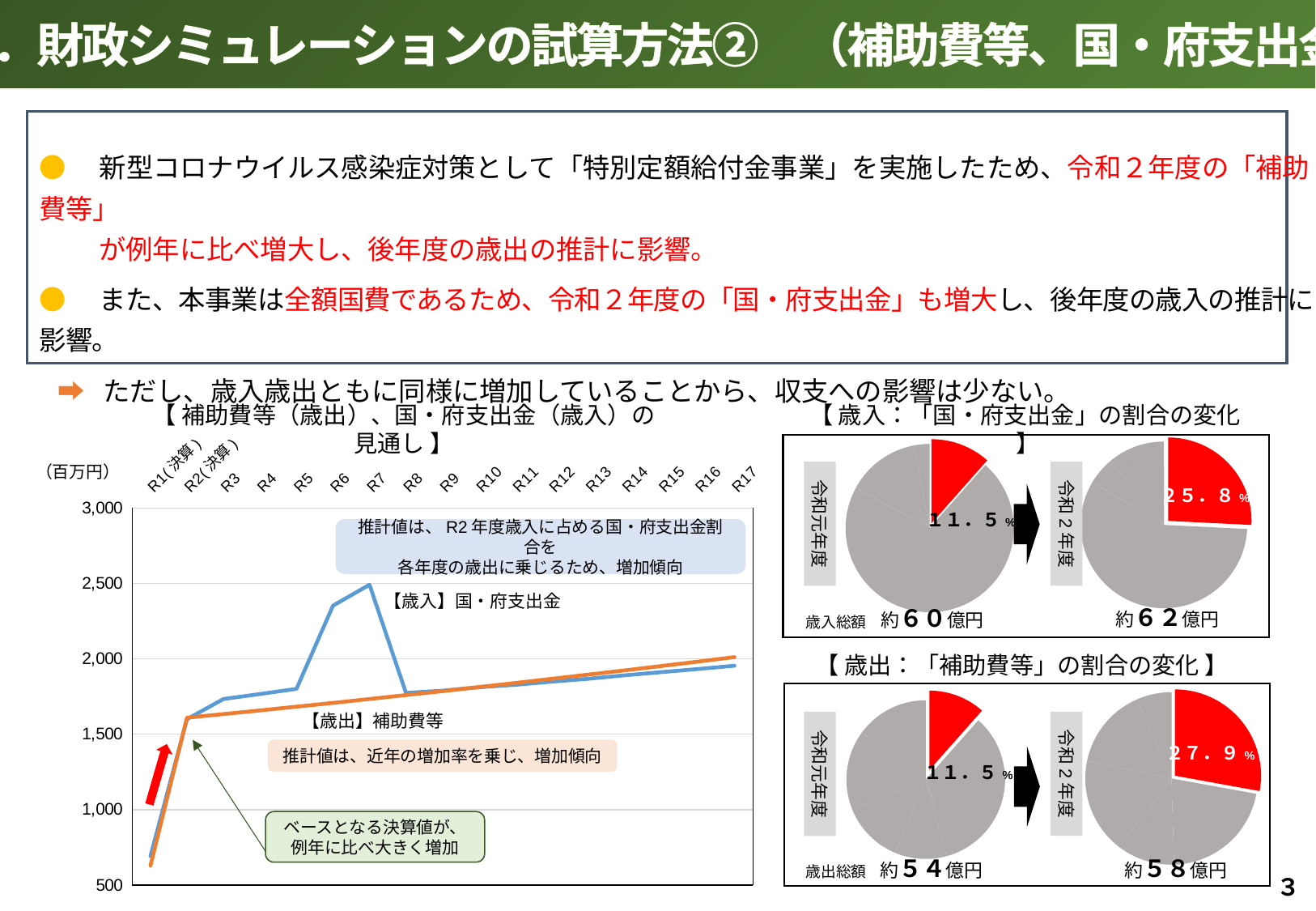

２．財政シミュレーションの試算方法②　（補助費等、国・府支出金）

●　新型コロナウイルス感染症対策として「特別定額給付金事業」を実施したため、令和２年度の「補助費等」
　　 が例年に比べ増大し、後年度の歳出の推計に影響。
●　また、本事業は全額国費であるため、令和２年度の「国・府支出金」も増大し、後年度の歳入の推計に影響。
   ➡  ただし、歳入歳出ともに同様に増加していることから、収支への影響は少ない。
【 歳入：「国・府支出金」の割合の変化 】
【 補助費等（歳出）、国・府支出金（歳入）の見通し 】

### Chart

| Category |  |  |
|---|---|---|
| R1(決算) | 691.0 | 628.0 |
| R2(決算) | 1599.0 | 1609.0 |
| R3 | 1733.0 | 1633.0 |
| R4 | 1766.0 | 1657.0 |
| R5 | 1800.0 | 1682.0 |
| R6 | 2352.0 | 1707.0 |
| R7 | 2491.0 | 1733.0 |
| R8 | 1773.0 | 1759.0 |
| R9 | 1788.0 | 1785.0 |
| R10 | 1811.0 | 1812.0 |
| R11 | 1827.0 | 1839.0 |
| R12 | 1848.0 | 1867.0 |
| R13 | 1867.0 | 1895.0 |
| R14 | 1890.0 | 1923.0 |
| R15 | 1911.0 | 1952.0 |
| R16 | 1932.0 | 1981.0 |
| R17 | 1954.0 | 2011.0 |

### Chart

| Category |  |
|---|---|
| 国・府支出金 | 0.2579032258064516 |
| 町税 | 0.5769354838709677 |
| 地方交付税（臨財債含む） | 0.0011290322580645162 |
| 交付金・地方譲与税等 | 0.05241935483870968 |
| 町債 | 0.0 |
| 諸収入 | 0.02209677419354839 |
| 前年度繰越金 | 0.08919354838709677 |
| 基金取崩し（特定目的基金） | 0.0 |
| 基金取崩し（財政調整基金） | 0.0003225806451612903 |

### Chart

| Category |  |
|---|---|
| 国・府支出金 | 0.11530118471550142 |
| 町税 | 0.7129984982479559 |
| 地方交付税（臨財債含む） | 0.0015017520440513933 |
| 交付金・地方譲与税等 | 0.04772234273318872 |
| 町債 | 0.0 |
| 諸収入 | 0.02769898214583681 |
| 前年度繰越金 | 0.06440847655598197 |
| 基金取崩し（特定目的基金） | 0.0 |
| 基金取崩し（財政調整基金） | 0.03036876355748373 |
（百万円）
令和元年度
令和2年度
２５．８%

１１．５%
推計値は、R2年度歳入に占める国・府支出金割合を
各年度の歳出に乗じるため、増加傾向
約６２億円
約６０億円
歳入総額
【 歳出：「補助費等」の割合の変化 】

### Chart

| Category |  |
|---|---|
| 補助費等 | 0.2786147186147186 |
| 人件費 | 0.21662337662337663 |
| 扶助費 | 0.0967965367965368 |
| 公債費 | 0.011948051948051949 |
| 建設事業費（災害復旧含む） | 0.05506493506493507 |
| 物件費 | 0.12294372294372294 |
| 繰出金 | 0.15203463203463202 |
| その他 | 0.06597402597402598 |

### Chart

| Category |  |
|---|---|
| 補助費等 | 0.11544117647058824 |
| 人件費 | 0.23033088235294116 |
| 扶助費 | 0.09761029411764706 |
| 公債費 | 0.014154411764705882 |
| 建設事業費（災害復旧含む） | 0.10533088235294118 |
| 物件費 | 0.1264705882352941 |
| 繰出金 | 0.16084558823529413 |
| その他 | 0.14981617647058823 |
令和2年度
令和元年度
推計値は、近年の増加率を乗じ、増加傾向
２７．９%

１１．５%
ベースとなる決算値が、
例年に比べ大きく増加
約５４億円
約５８億円
歳出総額
３